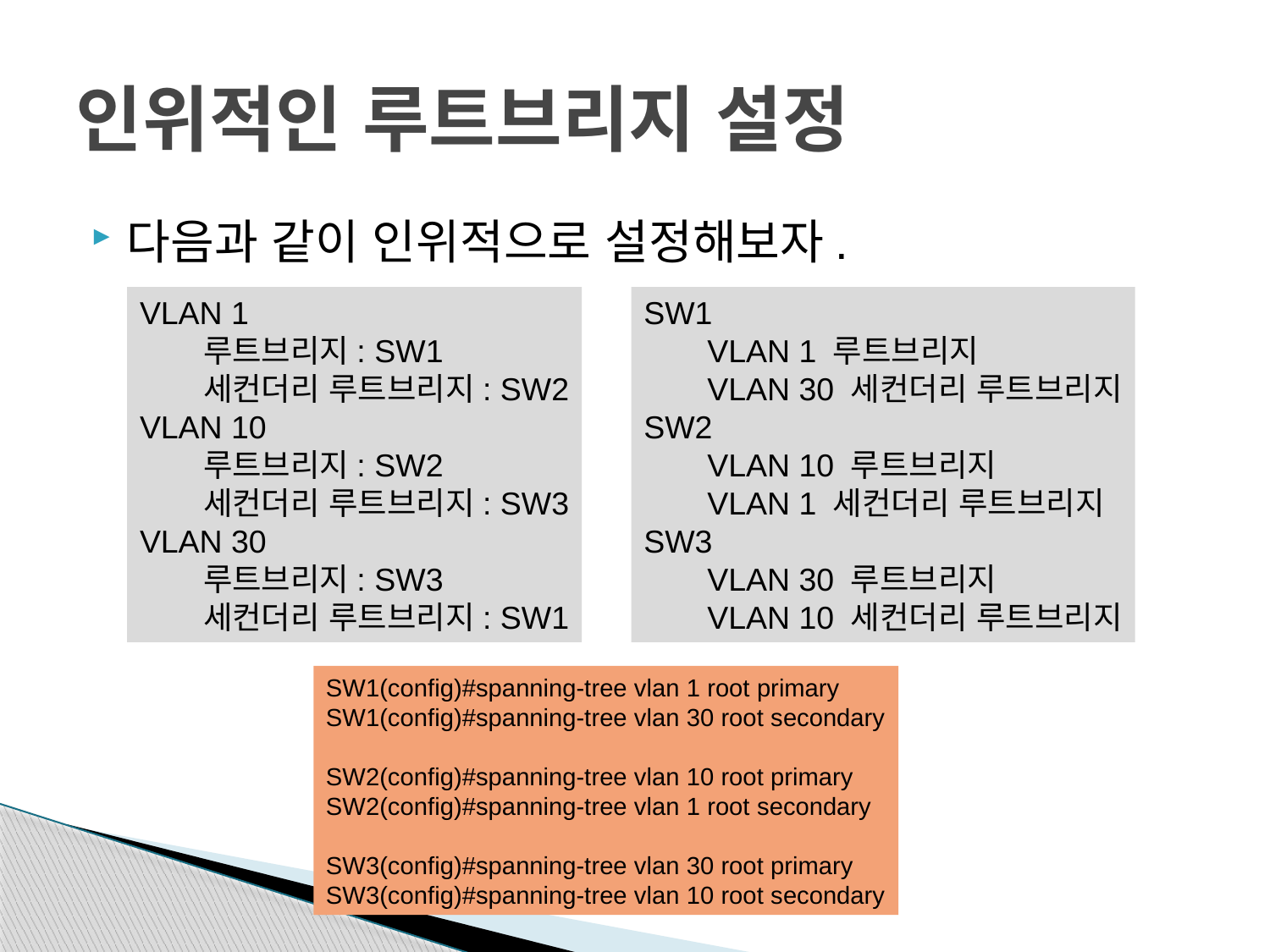

# 인위적인 루트브리지 설정
다음과 같이 인위적으로 설정해보자.
VLAN 1
루트브리지: SW1
세컨더리 루트브리지: SW2
VLAN 10
루트브리지: SW2
세컨더리 루트브리지: SW3
VLAN 30
루트브리지: SW3
세컨더리 루트브리지: SW1
SW1
VLAN 1 루트브리지
VLAN 30 세컨더리 루트브리지
SW2
VLAN 10 루트브리지
VLAN 1 세컨더리 루트브리지
SW3
VLAN 30 루트브리지
VLAN 10 세컨더리 루트브리지
SW1(config)#spanning-tree vlan 1 root primary
SW1(config)#spanning-tree vlan 30 root secondary

SW2(config)#spanning-tree vlan 10 root primary
SW2(config)#spanning-tree vlan 1 root secondary

SW3(config)#spanning-tree vlan 30 root primary
SW3(config)#spanning-tree vlan 10 root secondary